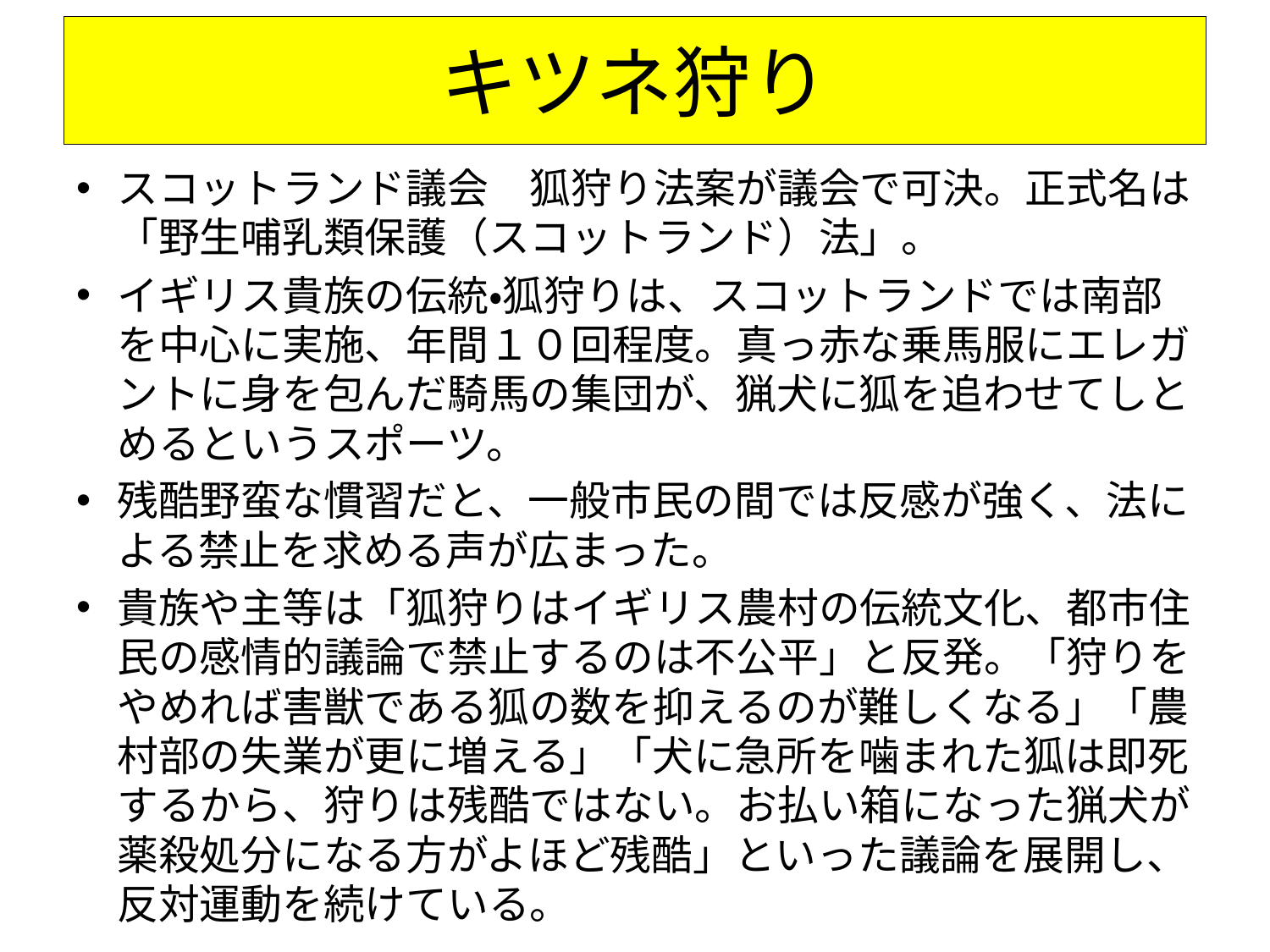

# キツネ狩り
スコットランド議会　狐狩り法案が議会で可決。正式名は「野生哺乳類保護（スコットランド）法」。
イギリス貴族の伝統・狐狩りは、スコットランドでは南部を中心に実施、年間１０回程度。真っ赤な乗馬服にエレガントに身を包んだ騎馬の集団が、猟犬に狐を追わせてしとめるというスポーツ。
残酷野蛮な慣習だと、一般市民の間では反感が強く、法による禁止を求める声が広まった。
貴族や主等は「狐狩りはイギリス農村の伝統文化、都市住民の感情的議論で禁止するのは不公平」と反発。「狩りをやめれば害獣である狐の数を抑えるのが難しくなる」「農村部の失業が更に増える」「犬に急所を噛まれた狐は即死するから、狩りは残酷ではない。お払い箱になった猟犬が薬殺処分になる方がよほど残酷」といった議論を展開し、反対運動を続けている。